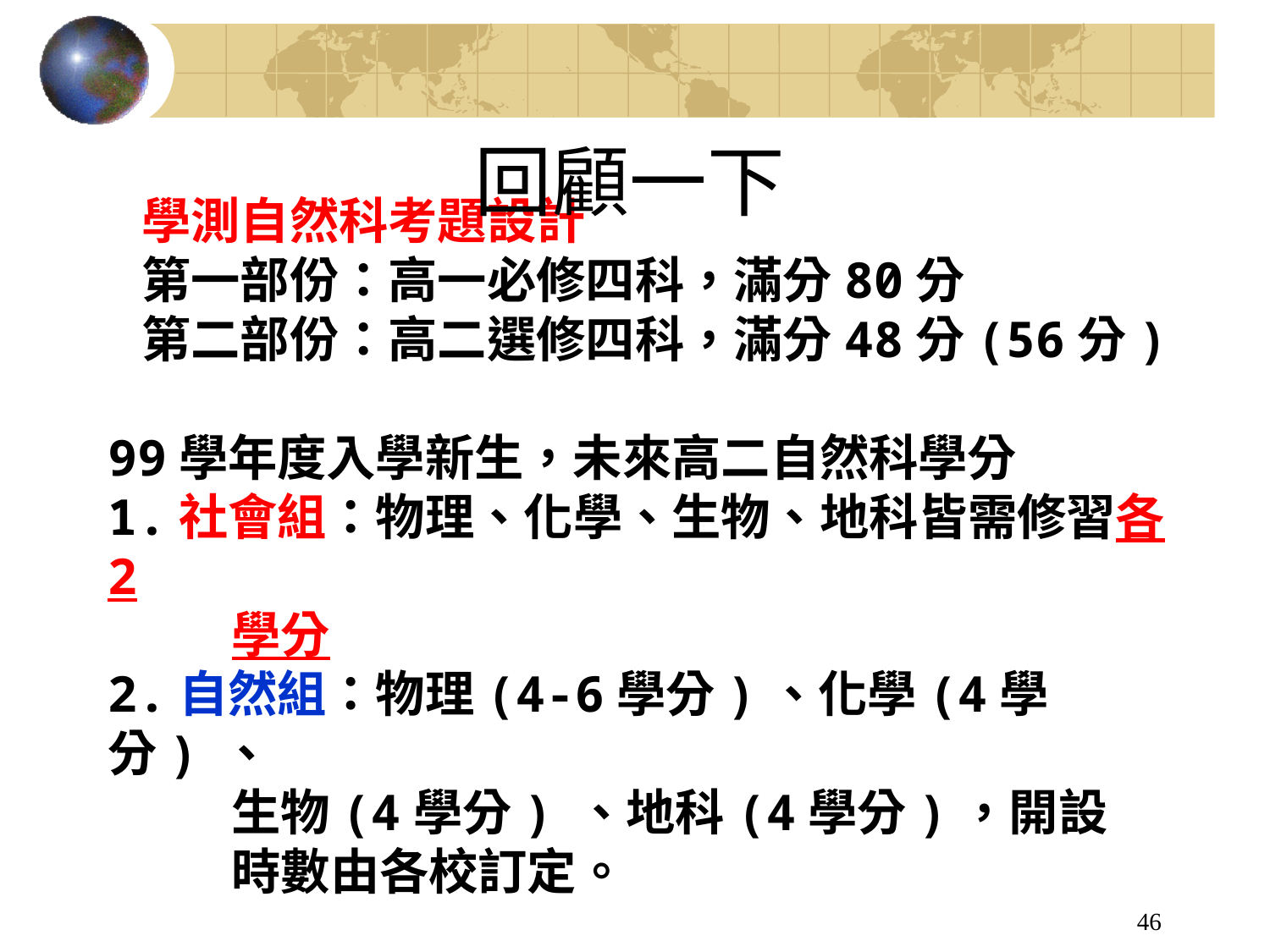

回顧一下

  學測自然科考題設計
  第一部份：高一必修四科，滿分80分
  第二部份：高二選修四科，滿分48分(56分)

99學年度入學新生，未來高二自然科學分
1.社會組：物理、化學、生物、地科皆需修習各2
          學分
2.自然組：物理(4-6學分)、化學(4學分) 、
          生物(4學分) 、地科(4學分)，開設
          時數由各校訂定。
46